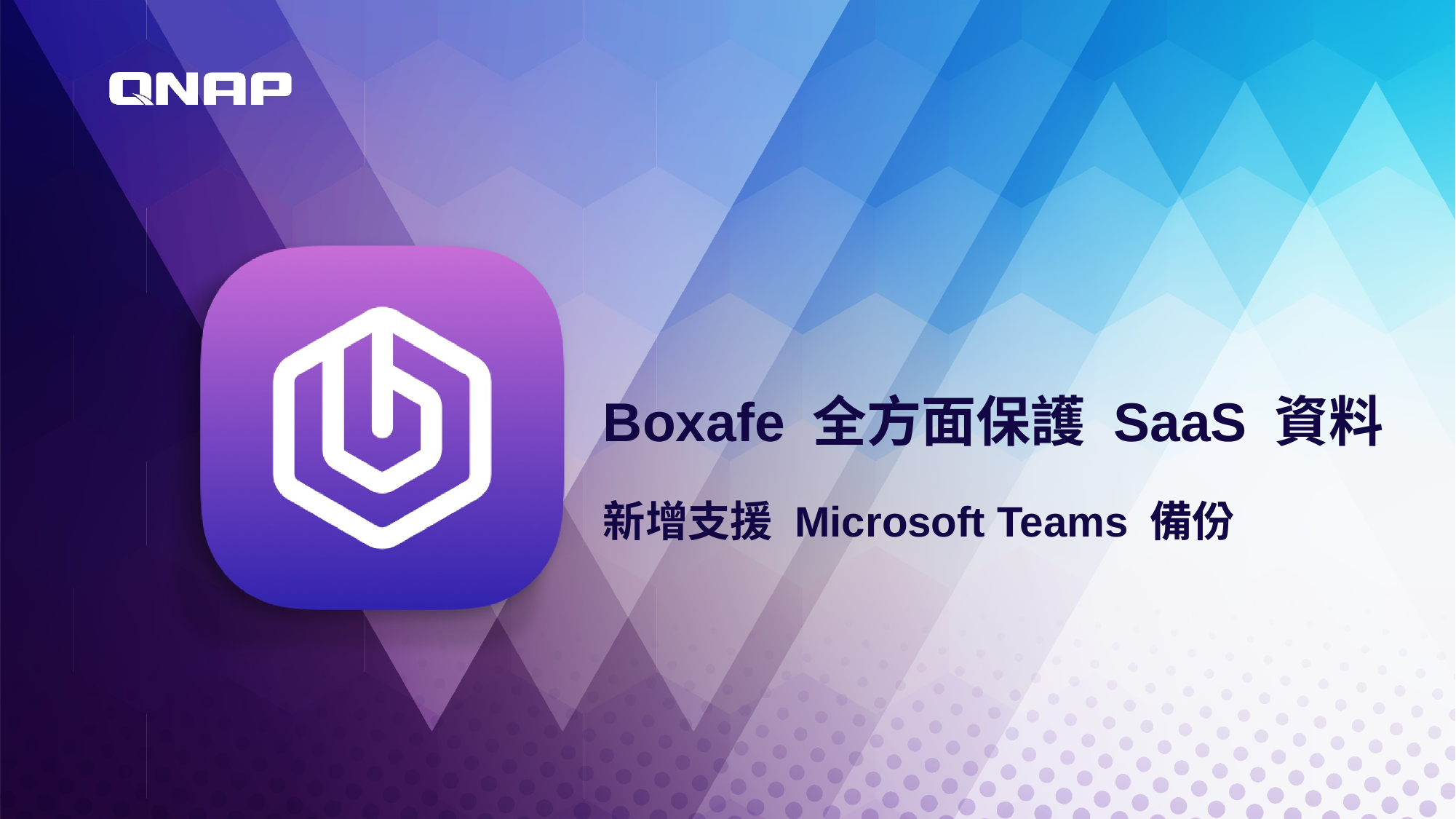

# Boxafe 全方面保護 SaaS 資料 新增支援 Microsoft Teams 備份